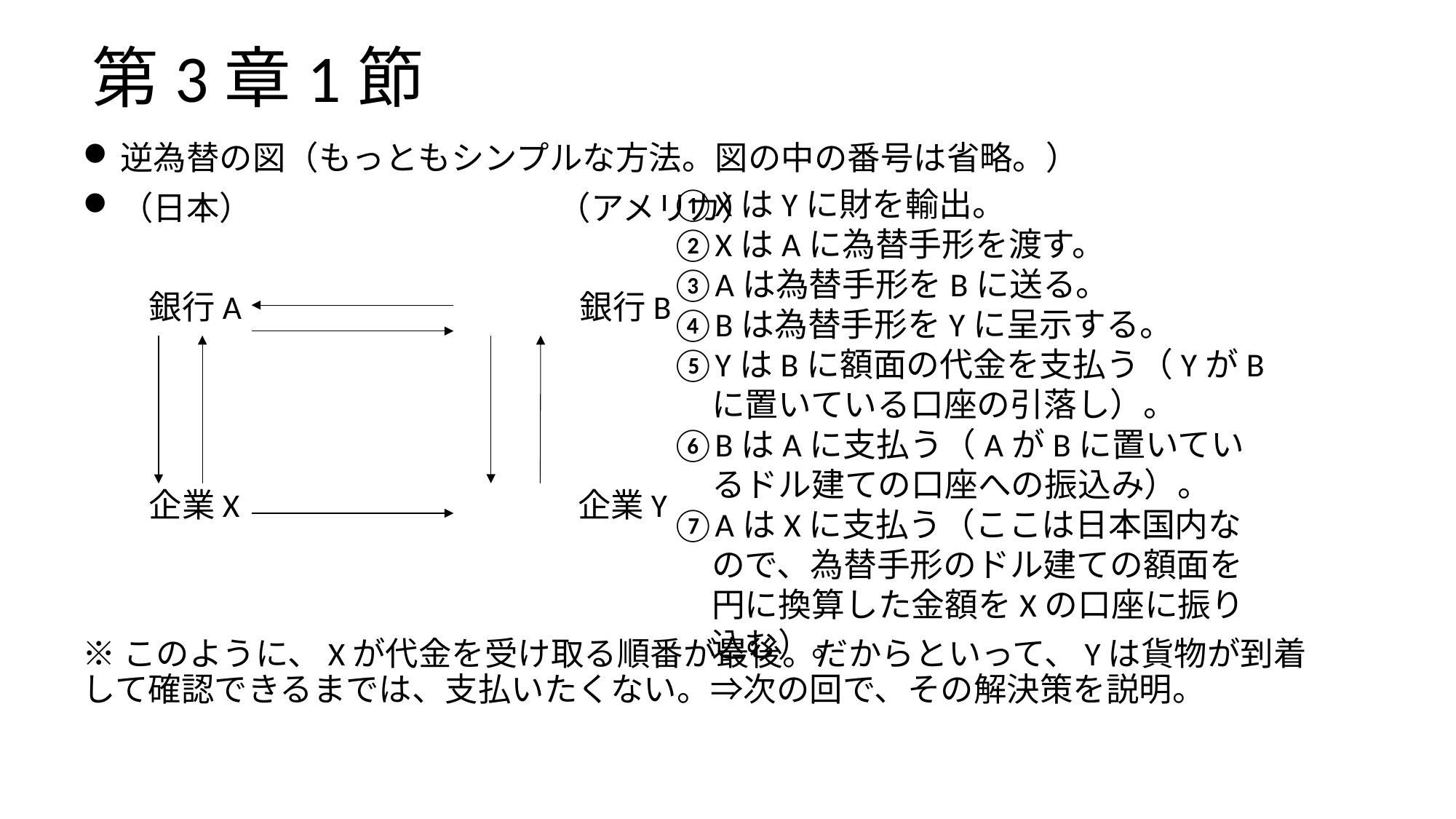

# 第3章1節
逆為替の図（もっともシンプルな方法。図の中の番号は省略。）
（日本）　　　　　　　　　 （アメリカ）

　　銀行A　　　　　　　　　　銀行B

　　企業X　　　　　　　　　　企業Y

※このように、Xが代金を受け取る順番が最後。だからといって、Yは貨物が到着して確認できるまでは、支払いたくない。⇒次の回で、その解決策を説明。
XはYに財を輸出。
XはAに為替手形を渡す。
Aは為替手形をBに送る。
Bは為替手形をYに呈示する。
YはBに額面の代金を支払う（YがBに置いている口座の引落し）。
BはAに支払う（AがBに置いているドル建ての口座への振込み）。
AはXに支払う（ここは日本国内なので、為替手形のドル建ての額面を円に換算した金額をXの口座に振り込む）。